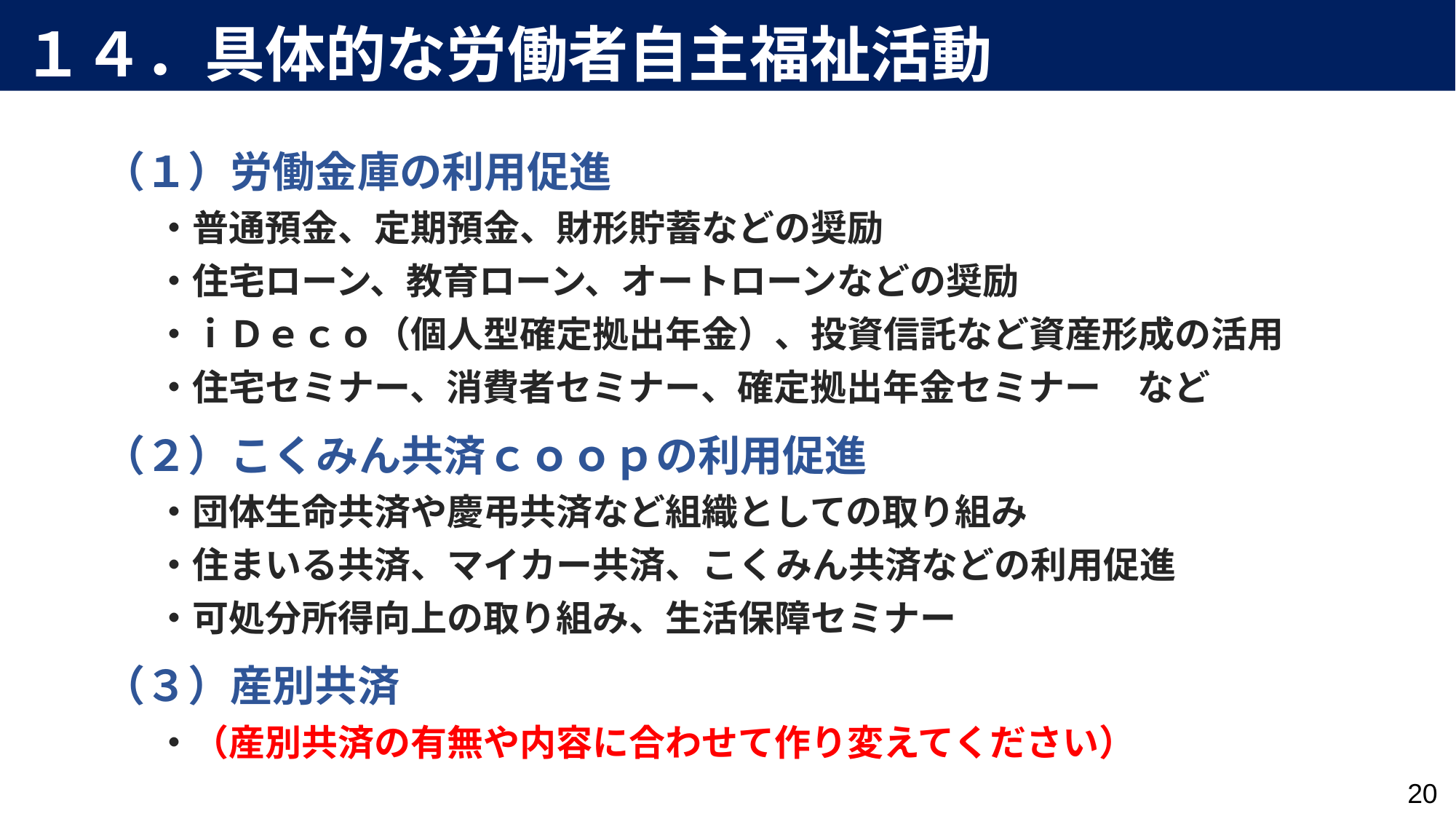

１４．具体的な労働者自主福祉活動
（１）労働金庫の利用促進
・普通預金、定期預金、財形貯蓄などの奨励
・住宅ローン、教育ローン、オートローンなどの奨励
・ｉＤｅｃｏ（個人型確定拠出年金）、投資信託など資産形成の活用
・住宅セミナー、消費者セミナー、確定拠出年金セミナー　など
（２）こくみん共済ｃｏｏｐの利用促進
・団体生命共済や慶弔共済など組織としての取り組み
・住まいる共済、マイカー共済、こくみん共済などの利用促進
・可処分所得向上の取り組み、生活保障セミナー
（３）産別共済
・（産別共済の有無や内容に合わせて作り変えてください）
20